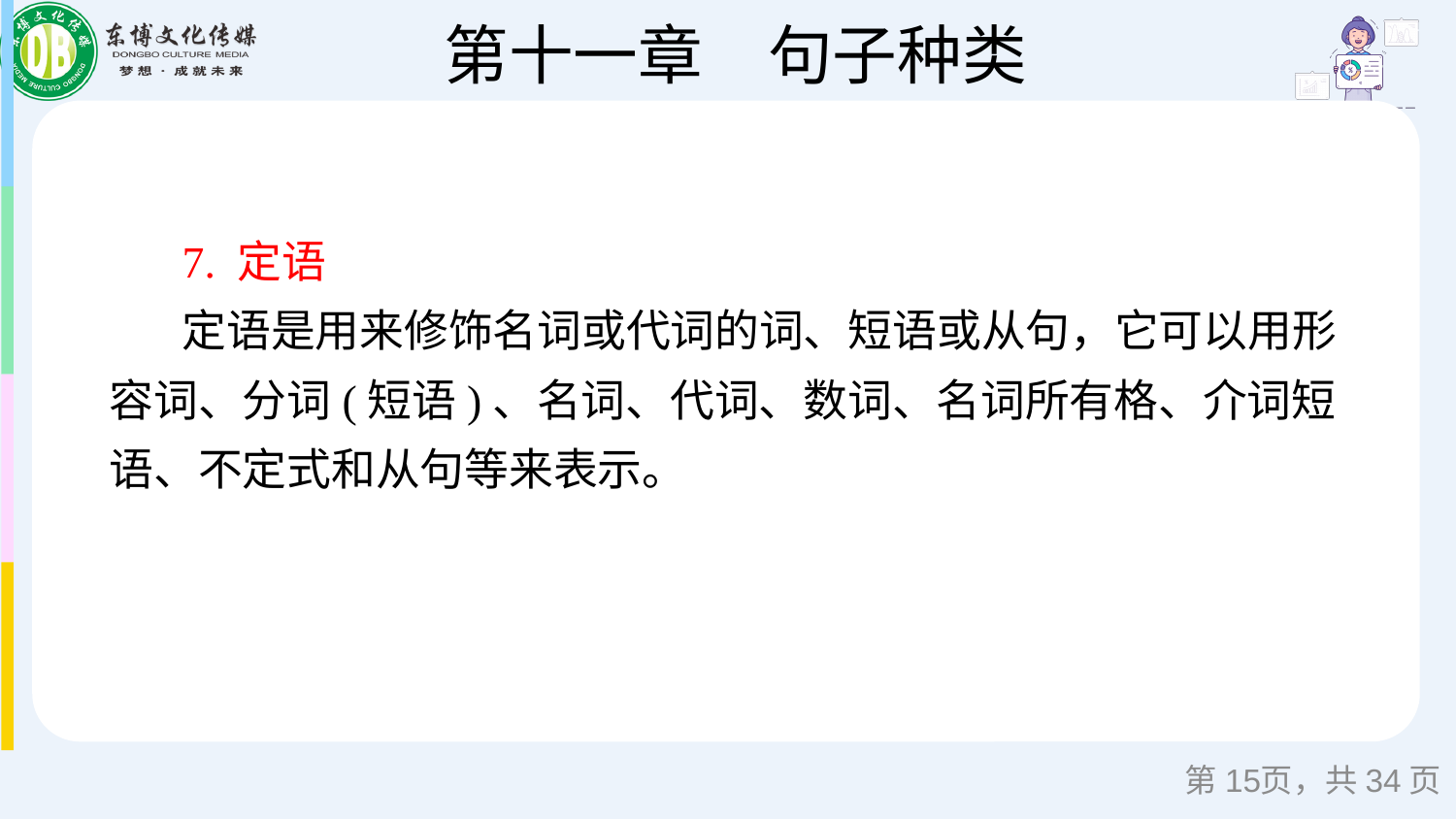

7. 定语
定语是用来修饰名词或代词的词、短语或从句，它可以用形容词、分词(短语)、名词、代词、数词、名词所有格、介词短语、不定式和从句等来表示。
第15页，共34页